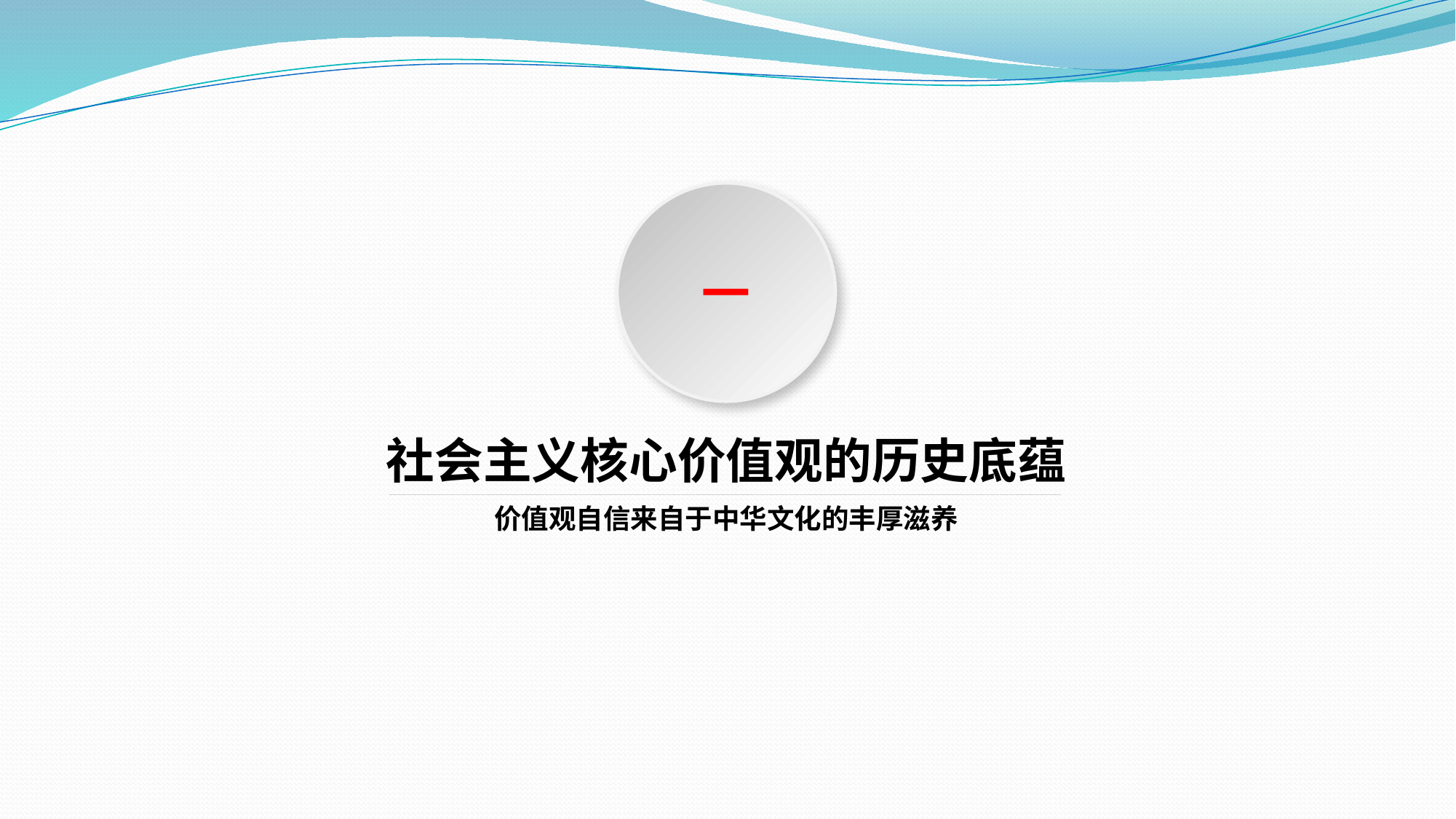

一
社会主义核心价值观的历史底蕴
价值观自信来自于中华文化的丰厚滋养